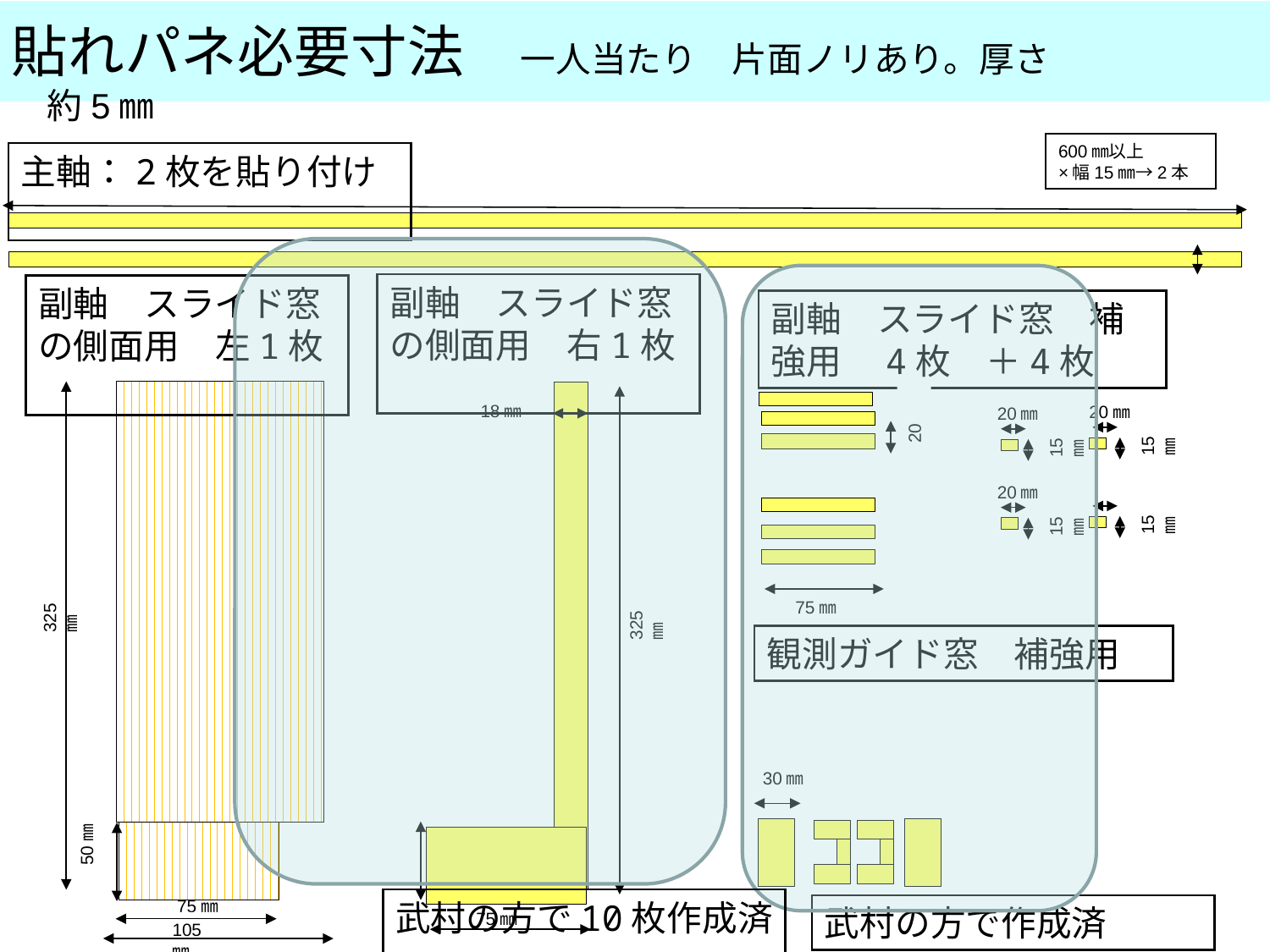

貼れパネ必要寸法　一人当たり　片面ノリあり。厚さ　約5㎜
600㎜以上
×幅15㎜→2本
主軸：2枚を貼り付け

副軸　スライド窓の側面用　右1枚
副軸　スライド窓の側面用　左1枚
副軸　スライド窓　補強用　4枚　＋4枚
20

18㎜
20㎜
20㎜

15㎜
15㎜

20㎜
15㎜

15㎜

75㎜
325㎜
325㎜

観測ガイド窓　補強用
30㎜

50㎜

75㎜
武村の方で10枚作成済
武村の方で作成済
75㎜
105㎜